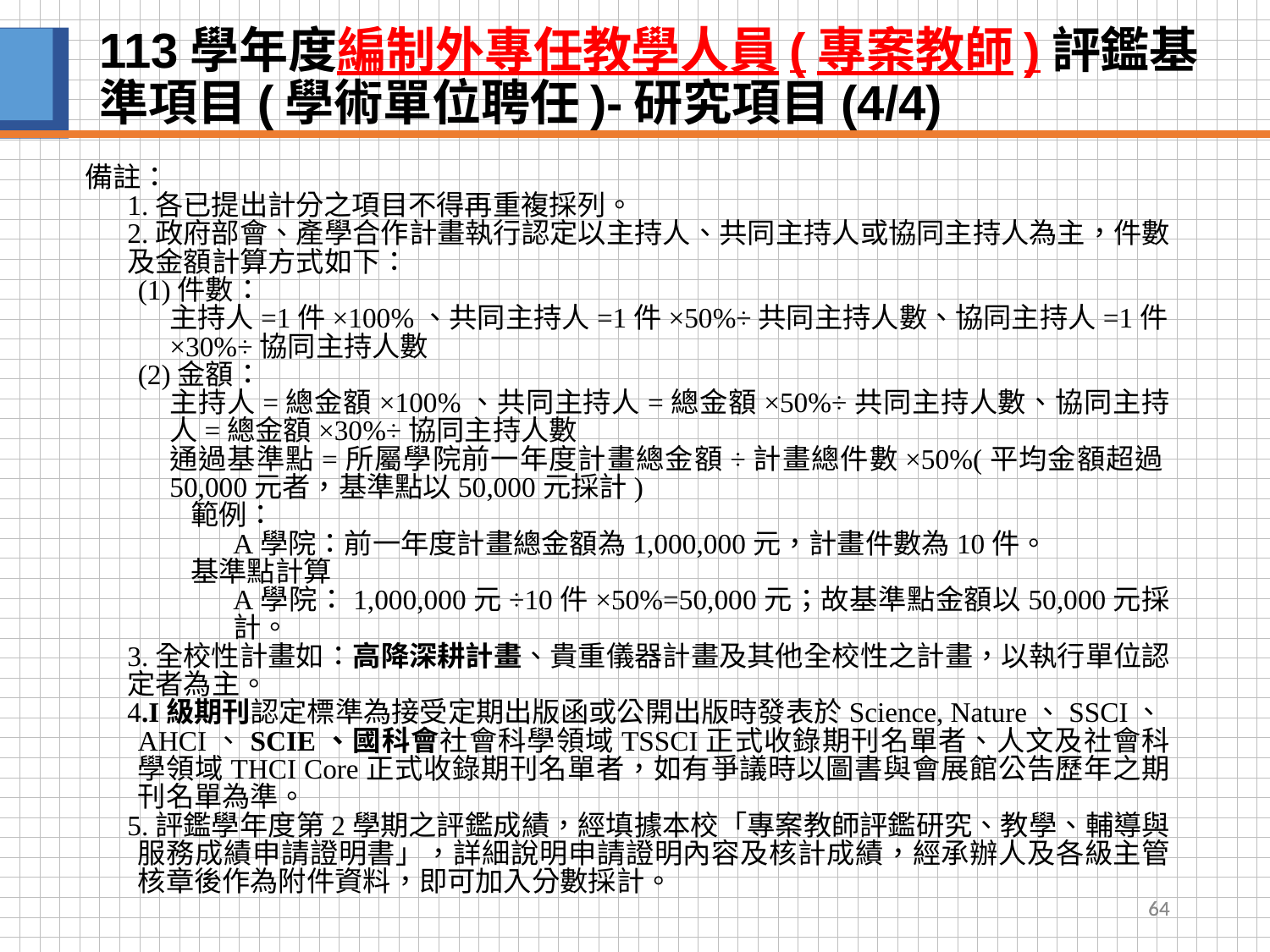

# 113學年度編制外專任教學人員(專案教師)評鑑基準項目(學術單位聘任)-研究項目(4/4)
備註：
1.各已提出計分之項目不得再重複採列。
2.政府部會、產學合作計畫執行認定以主持人、共同主持人或協同主持人為主，件數及金額計算方式如下：
(1)件數：
主持人=1件×100%、共同主持人=1件×50%÷共同主持人數、協同主持人=1件×30%÷協同主持人數
(2)金額：
主持人=總金額×100%、共同主持人=總金額×50%÷共同主持人數、協同主持人=總金額×30%÷協同主持人數
通過基準點=所屬學院前一年度計畫總金額÷計畫總件數×50%(平均金額超過50,000元者，基準點以50,000元採計)
範例：
A學院：前一年度計畫總金額為1,000,000元，計畫件數為10件。
基準點計算
A學院：1,000,000元÷10件×50%=50,000元；故基準點金額以50,000元採計。
3.全校性計畫如：高降深耕計畫、貴重儀器計畫及其他全校性之計畫，以執行單位認定者為主。
4.I級期刊認定標準為接受定期出版函或公開出版時發表於Science, Nature、SSCI、AHCI、SCIE、國科會社會科學領域TSSCI正式收錄期刊名單者、人文及社會科學領域THCI Core正式收錄期刊名單者，如有爭議時以圖書與會展館公告歷年之期刊名單為準。
5.評鑑學年度第2學期之評鑑成績，經填據本校「專案教師評鑑研究、教學、輔導與服務成績申請證明書」，詳細說明申請證明內容及核計成績，經承辦人及各級主管核章後作為附件資料，即可加入分數採計。
64